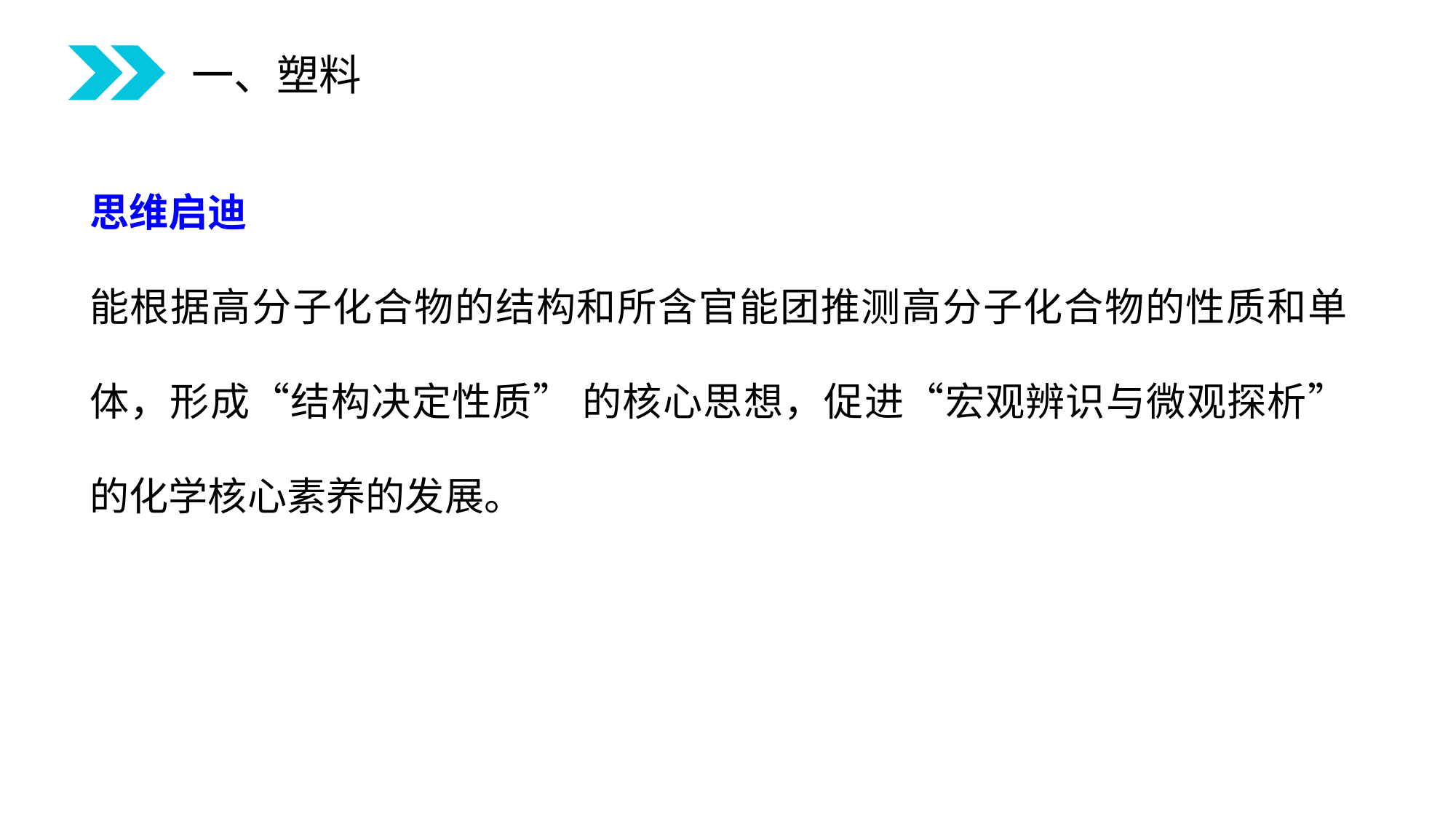

一、塑料
思维启迪
能根据高分子化合物的结构和所含官能团推测高分子化合物的性质和单体，形成“结构决定性质” 的核心思想，促进“宏观辨识与微观探析”的化学核心素养的发展。